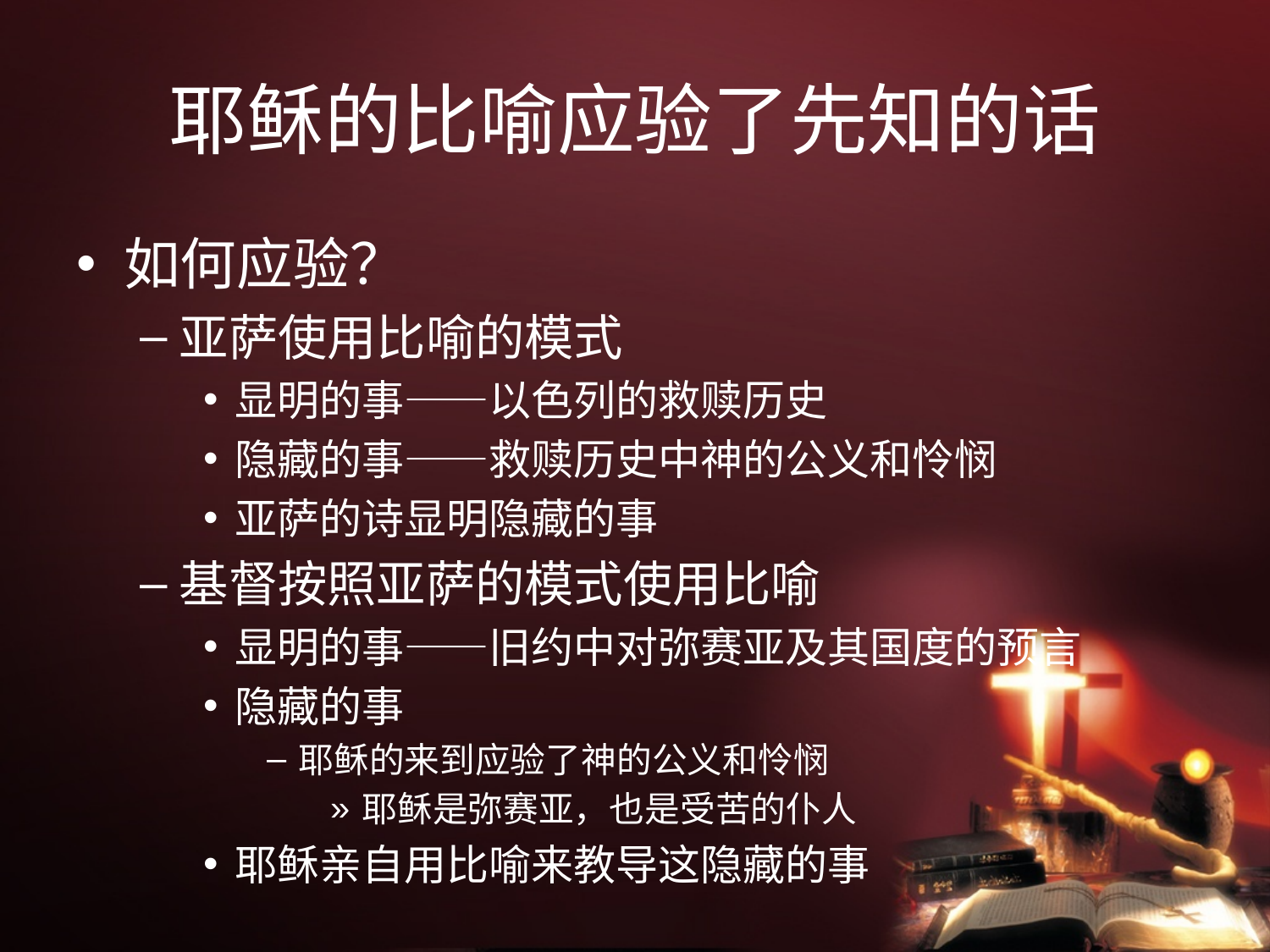

# 耶稣的比喻应验了先知的话
如何应验？
亚萨使用比喻的模式
显明的事——以色列的救赎历史
隐藏的事——救赎历史中神的公义和怜悯
亚萨的诗显明隐藏的事
基督按照亚萨的模式使用比喻
显明的事——旧约中对弥赛亚及其国度的预言
隐藏的事
耶稣的来到应验了神的公义和怜悯
耶稣是弥赛亚，也是受苦的仆人
耶稣亲自用比喻来教导这隐藏的事